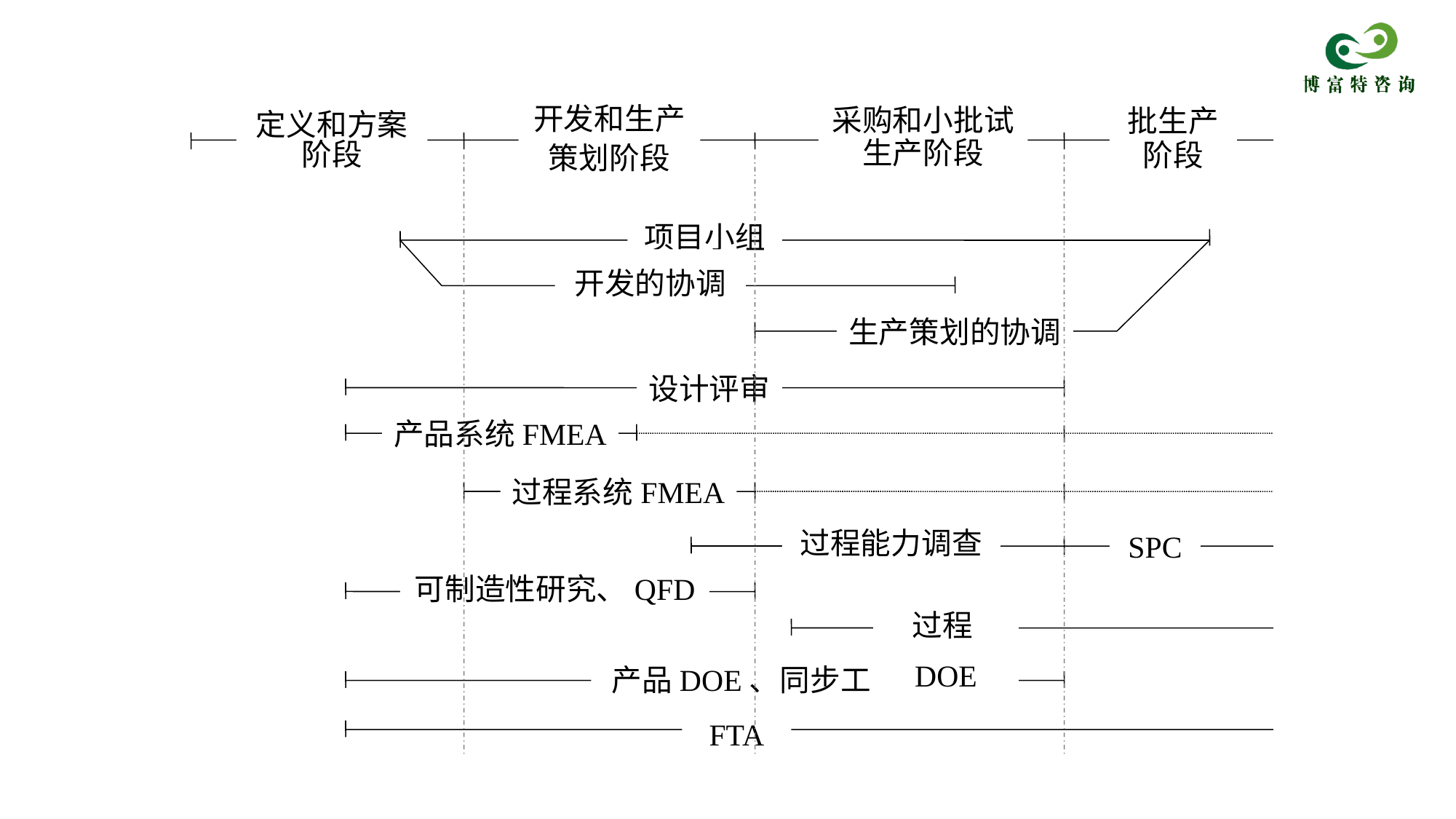

定义和方案
阶段
开发和生产
策划阶段
采购和小批试生产阶段
批生产
阶段

项目小组

开发的协调

生产策划的协调

设计评审

产品系统FMEA

过程系统FMEA

过程能力调查
SPC

可制造性研究、QFD

过程DOE

产品DOE、同步工程

FTA